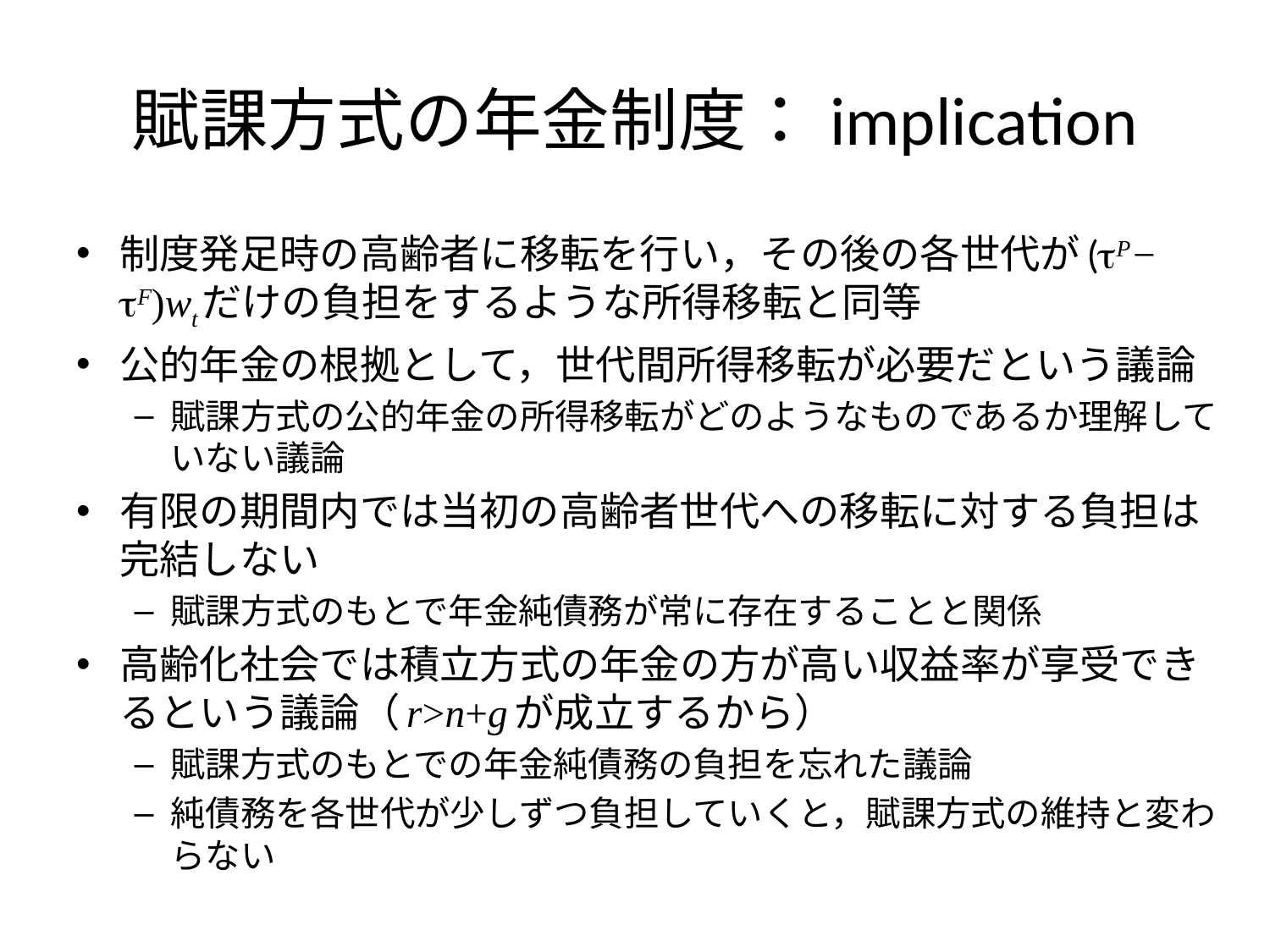

# 賦課方式の年金制度：implication
制度発足時の高齢者に移転を行い，その後の各世代が(τP− τF)wtだけの負担をするような所得移転と同等
公的年金の根拠として，世代間所得移転が必要だという議論
賦課方式の公的年金の所得移転がどのようなものであるか理解していない議論
有限の期間内では当初の高齢者世代への移転に対する負担は完結しない
賦課方式のもとで年金純債務が常に存在することと関係
高齢化社会では積立方式の年金の方が高い収益率が享受できるという議論（r>n+gが成立するから）
賦課方式のもとでの年金純債務の負担を忘れた議論
純債務を各世代が少しずつ負担していくと，賦課方式の維持と変わらない